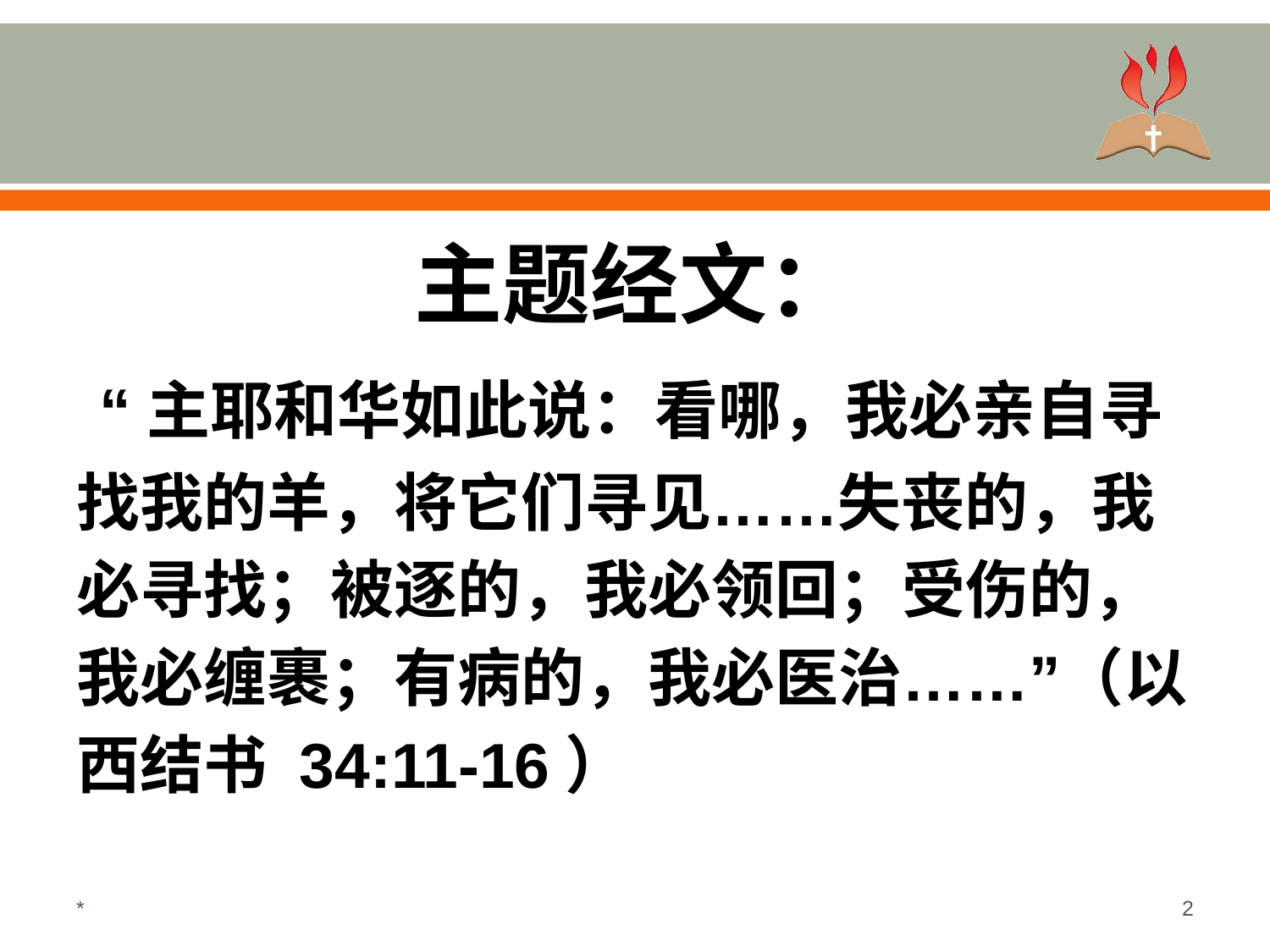

#
主题经文：
 “主耶和华如此说：看哪，我必亲自寻找我的羊，将它们寻见……失丧的，我必寻找；被逐的，我必领回；受伤的，我必缠裹；有病的，我必医治……”（以西结书 34:11-16）

*
2